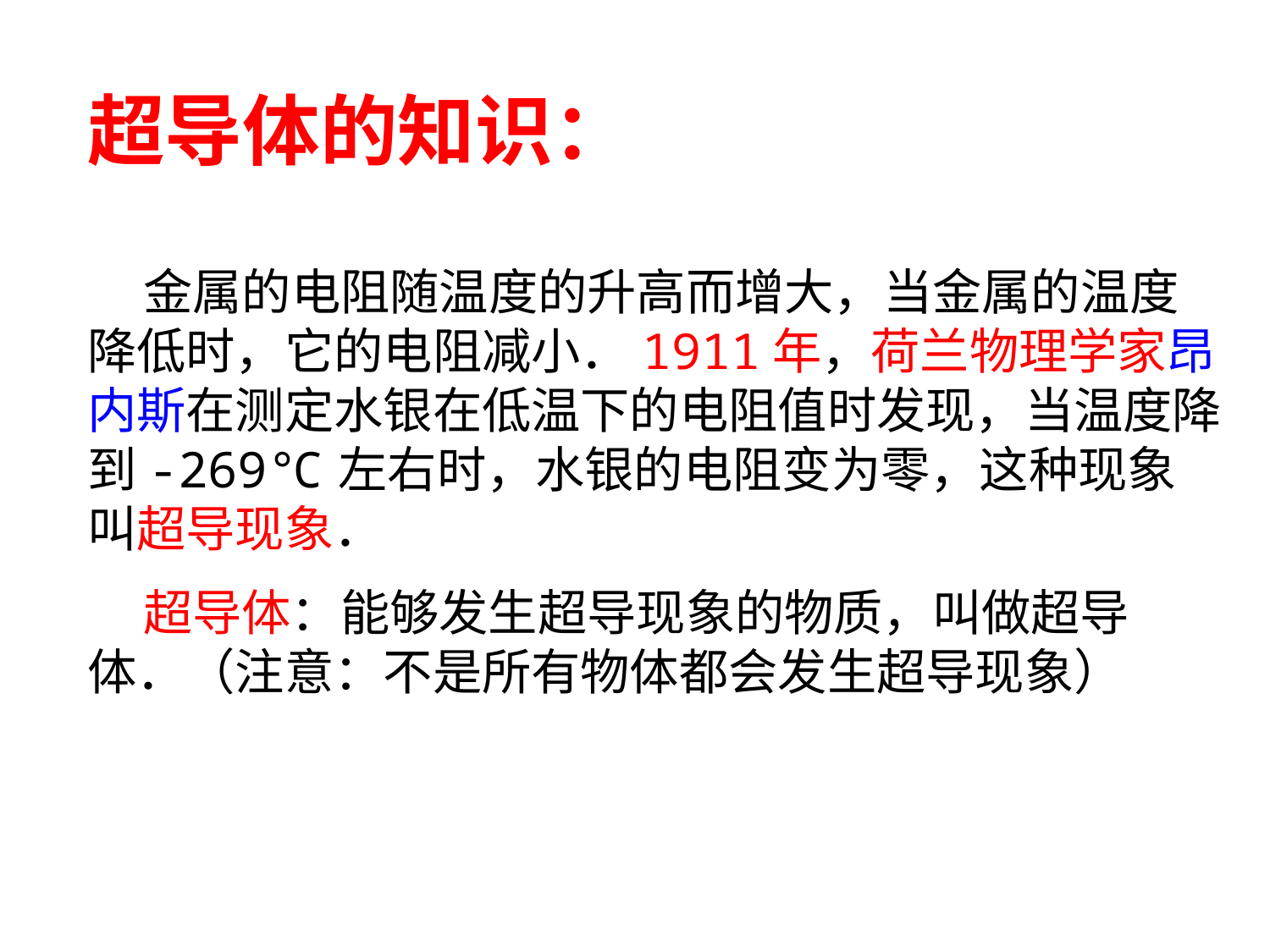

超导体的知识：
    金属的电阻随温度的升高而增大，当金属的温度降低时，它的电阻减小．1911年，荷兰物理学家昂内斯在测定水银在低温下的电阻值时发现，当温度降到-269℃左右时，水银的电阻变为零，这种现象叫超导现象．
    超导体：能够发生超导现象的物质，叫做超导体．（注意：不是所有物体都会发生超导现象）